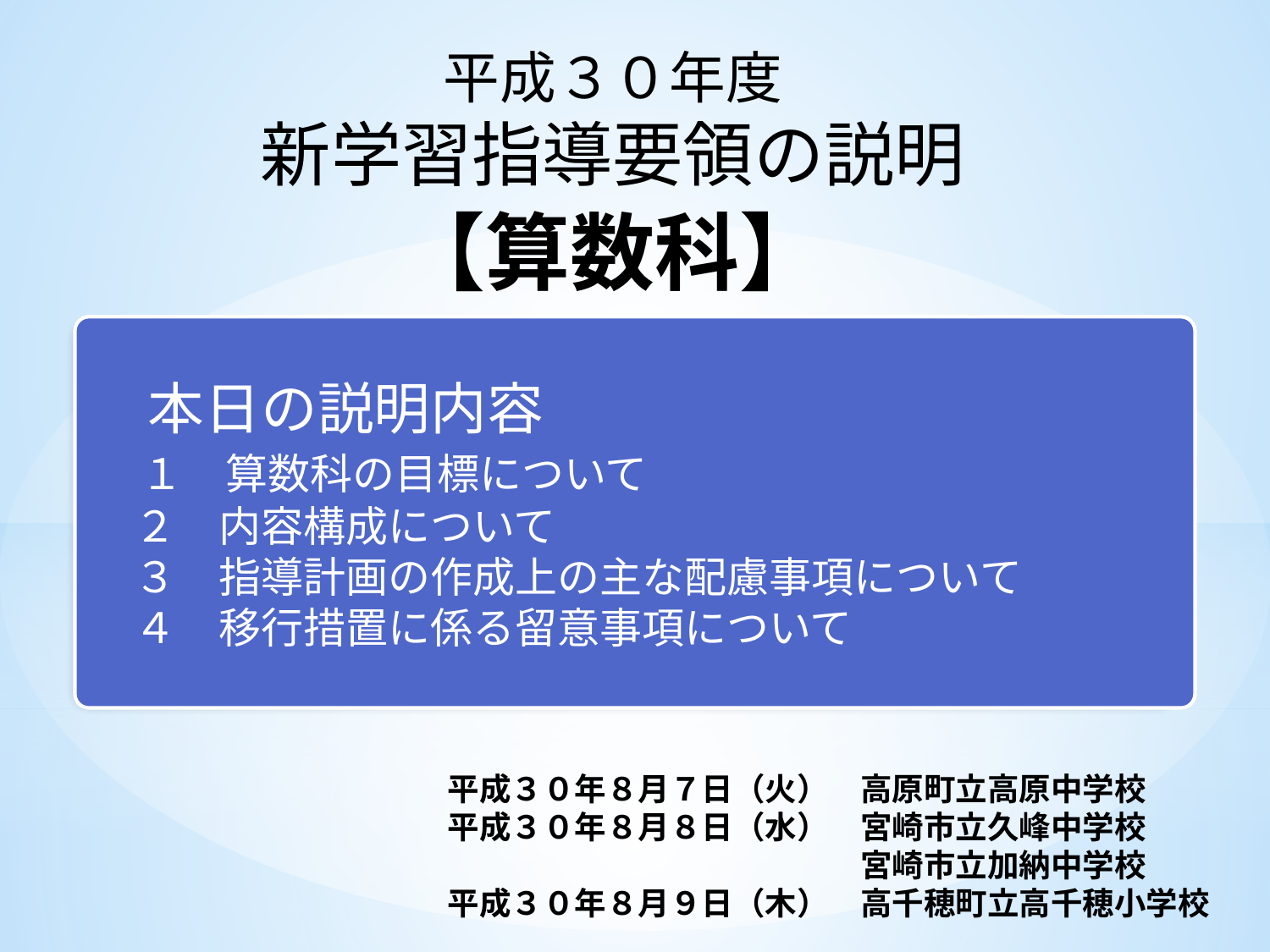

平成３０年度
新学習指導要領の説明
【算数科】
　本日の説明内容
　１　算数科の目標について
　２　内容構成について
　３　指導計画の作成上の主な配慮事項について
　４　移行措置に係る留意事項について
平成３０年８月７日（火）　高原町立高原中学校
平成３０年８月８日（水）　宮崎市立久峰中学校
　　　　　　　　　　　　　宮崎市立加納中学校
平成３０年８月９日（木）　高千穂町立高千穂小学校